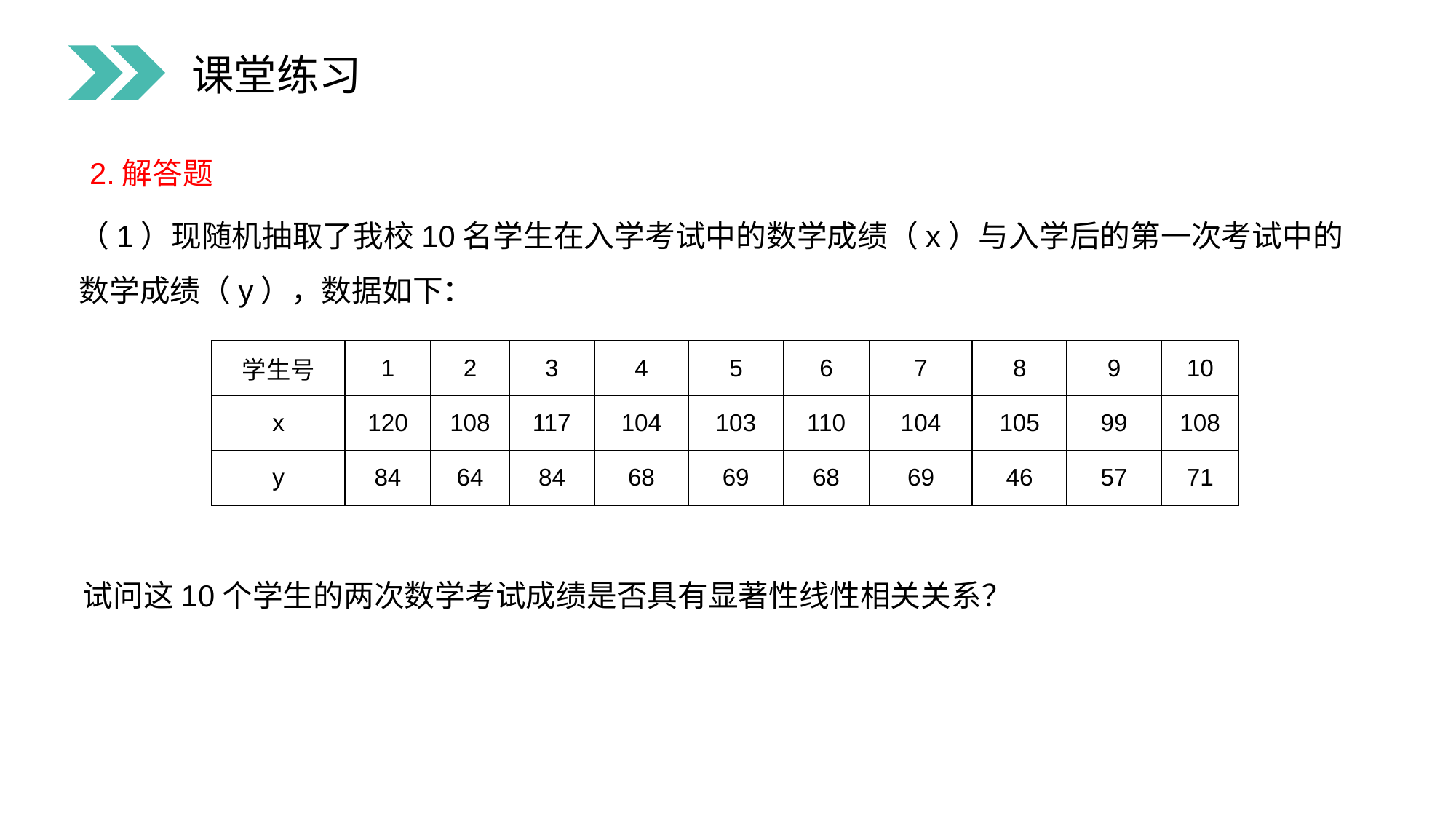

课堂练习
2.解答题
（1）现随机抽取了我校10名学生在入学考试中的数学成绩（x）与入学后的第一次考试中的数学成绩（y），数据如下：
| 学生号 | 1 | 2 | 3 | 4 | 5 | 6 | 7 | 8 | 9 | 10 |
| --- | --- | --- | --- | --- | --- | --- | --- | --- | --- | --- |
| x | 120 | 108 | 117 | 104 | 103 | 110 | 104 | 105 | 99 | 108 |
| y | 84 | 64 | 84 | 68 | 69 | 68 | 69 | 46 | 57 | 71 |
       试问这10个学生的两次数学考试成绩是否具有显著性线性相关关系？